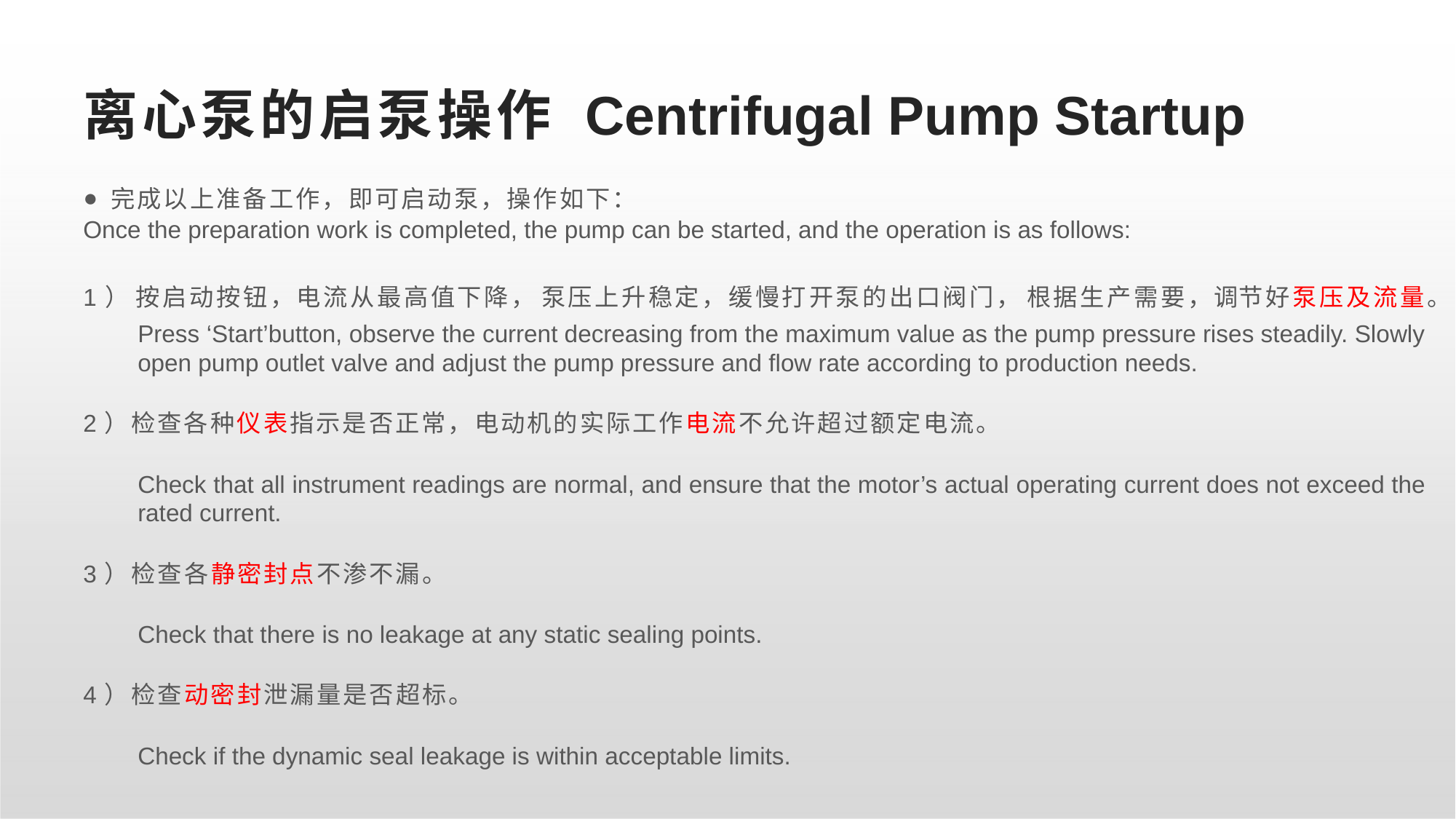

# 离心泵的启泵操作 Centrifugal Pump Startup
完成以上准备工作，即可启动泵，操作如下：
Once the preparation work is completed, the pump can be started, and the operation is as follows:

1） 按启动按钮，电流从最高值下降， 泵压上升稳定，缓慢打开泵的出口阀门， 根据生产需要，调节好泵压及流量。
Press ‘Start’button, observe the current decreasing from the maximum value as the pump pressure rises steadily. Slowly open pump outlet valve and adjust the pump pressure and flow rate according to production needs.
2）检查各种仪表指示是否正常，电动机的实际工作电流不允许超过额定电流。
Check that all instrument readings are normal, and ensure that the motor’s actual operating current does not exceed the rated current.
3）检查各静密封点不渗不漏。
Check that there is no leakage at any static sealing points.
4）检查动密封泄漏量是否超标。
Check if the dynamic seal leakage is within acceptable limits.